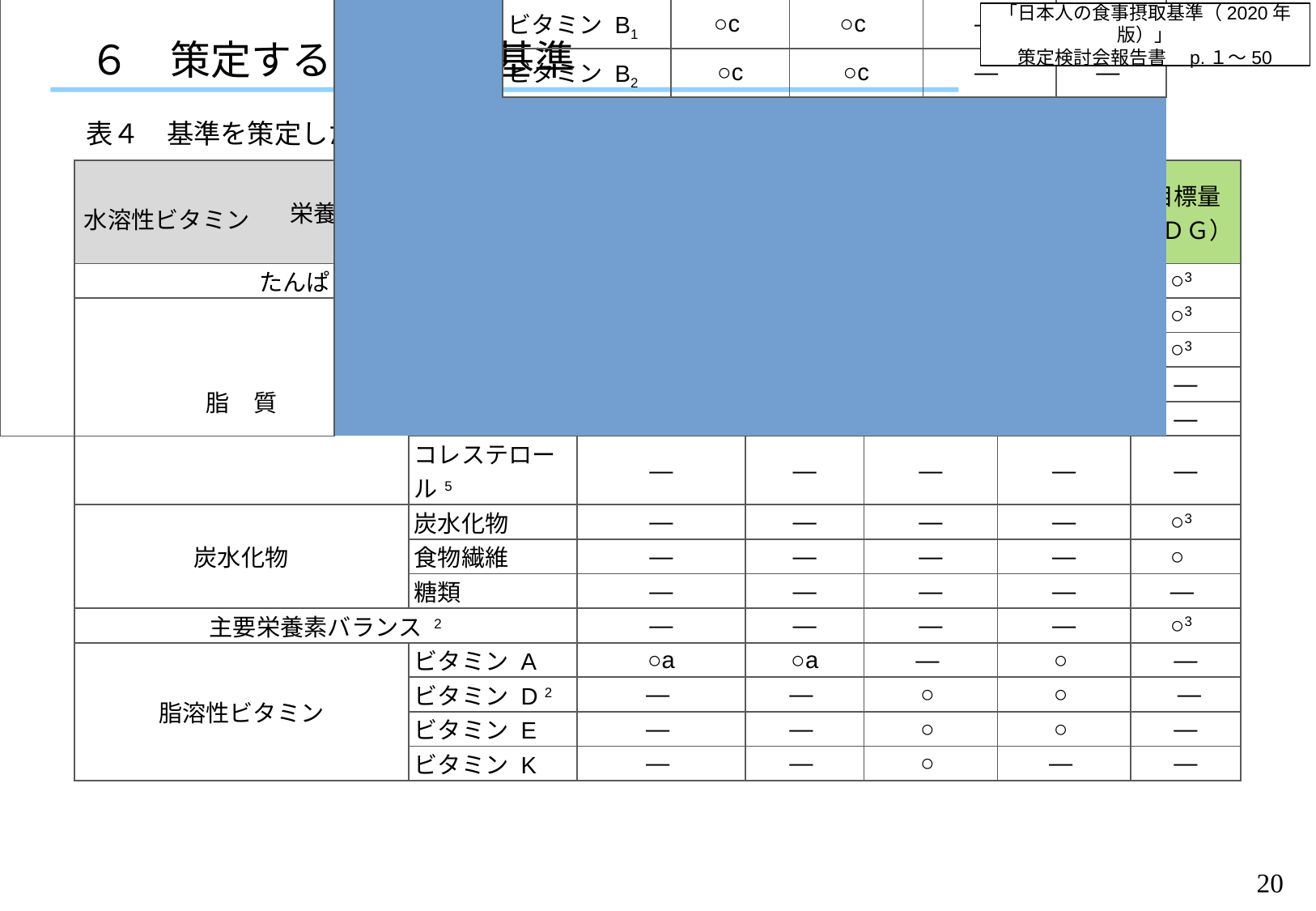

「日本人の食事摂取基準（2020年版）」
策定検討会報告書　p.１～50
６　策定する食事摂取基準

表４　基準を策定した栄養素と指標1 （１歳以上）
| 栄養素 |  | 推定平均 必要量（ＥＡＲ） | 推奨量 （ＲＤＡ） | 目安量 （ＡＩ） | 耐容上限量（ＵＬ） | 目標量 （ＤＧ） |
| --- | --- | --- | --- | --- | --- | --- |
| たんぱく質2 |  | ○b | ○b | — | — | ○3 |
| 脂　質 | 脂質 | — | — | — | — | ○3 |
|  | 飽和脂肪酸4 | — | — | — | — | ○3 |
|  | n-6系脂肪酸 | — | — | ○ | — | — |
|  | n-3系脂肪酸 | — | — | ○ | — | — |
|  | コレステロール5 | — | — | — | — | — |
| 炭水化物 | 炭水化物 | — | — | — | — | ○3 |
|  | 食物繊維 | — | — | — | — | ○ |
|  | 糖類 | — | — | — | — | — |
| 主要栄養素バランス 2 |  | — | — | — | — | ○3 |
| 脂溶性ビタミン | ビタミン A | ○a | ○a | — | ○ | — |
|  | ビタミン D 2 | — | — | ○ | ○ | — |
|  | ビタミン E | — | — | ○ | ○ | — |
|  | ビタミン K | — | — | ○ | — | — |
| 水溶性ビタミン |  | ビタミン B1 | ○c | ○c | — | — | — |
| --- | --- | --- | --- | --- | --- | --- | --- |
|  |  | ビタミン B2 | ○c | ○c | — | — | — |
|  |  | ナイアシン | ○a | ○a | — | ○ | — |
|  |  | ビタミン B6 | ○b | ○b | — | ○ | — |
|  |  | ビタミン B12 | ○a | ○a | — | — | — |
|  |  | 葉酸 | ○a | ○a | — | ○7 | — |
|  |  | パントテン酸 | — | — | ○ | — | — |
|  |  | ビオチン | — | — | ○ | — | — |
|  |  | ビタミン C | ○x | ○x | — | — | — |
20